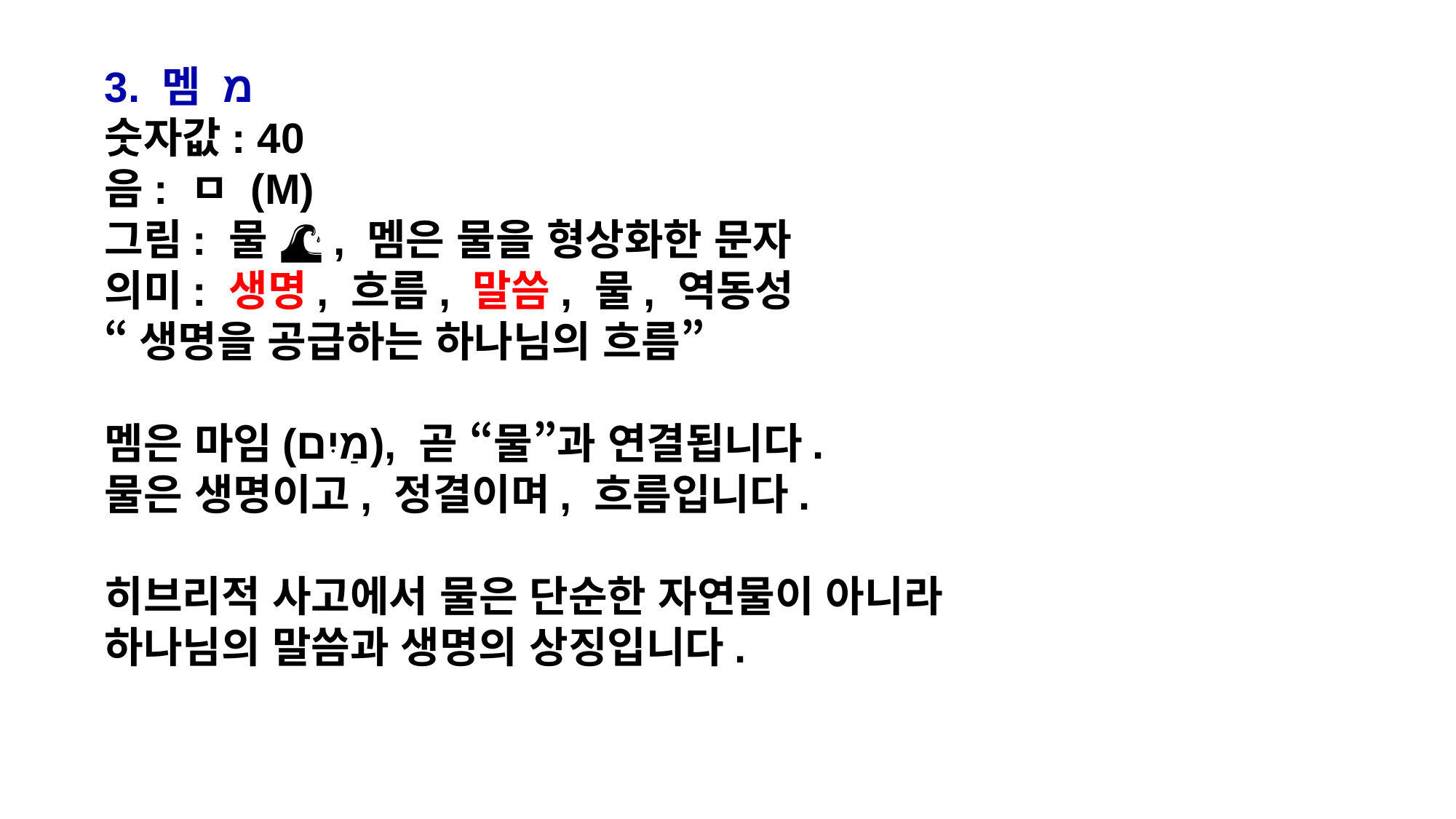

3. 멤 מ
숫자값: 40
음: ㅁ (M)
그림: 물 🌊, 멤은 물을 형상화한 문자
의미: 생명, 흐름, 말씀, 물, 역동성
“생명을 공급하는 하나님의 흐름”

멤은 마임(מַיִם), 곧 “물”과 연결됩니다.
물은 생명이고, 정결이며, 흐름입니다.

히브리적 사고에서 물은 단순한 자연물이 아니라
하나님의 말씀과 생명의 상징입니다.